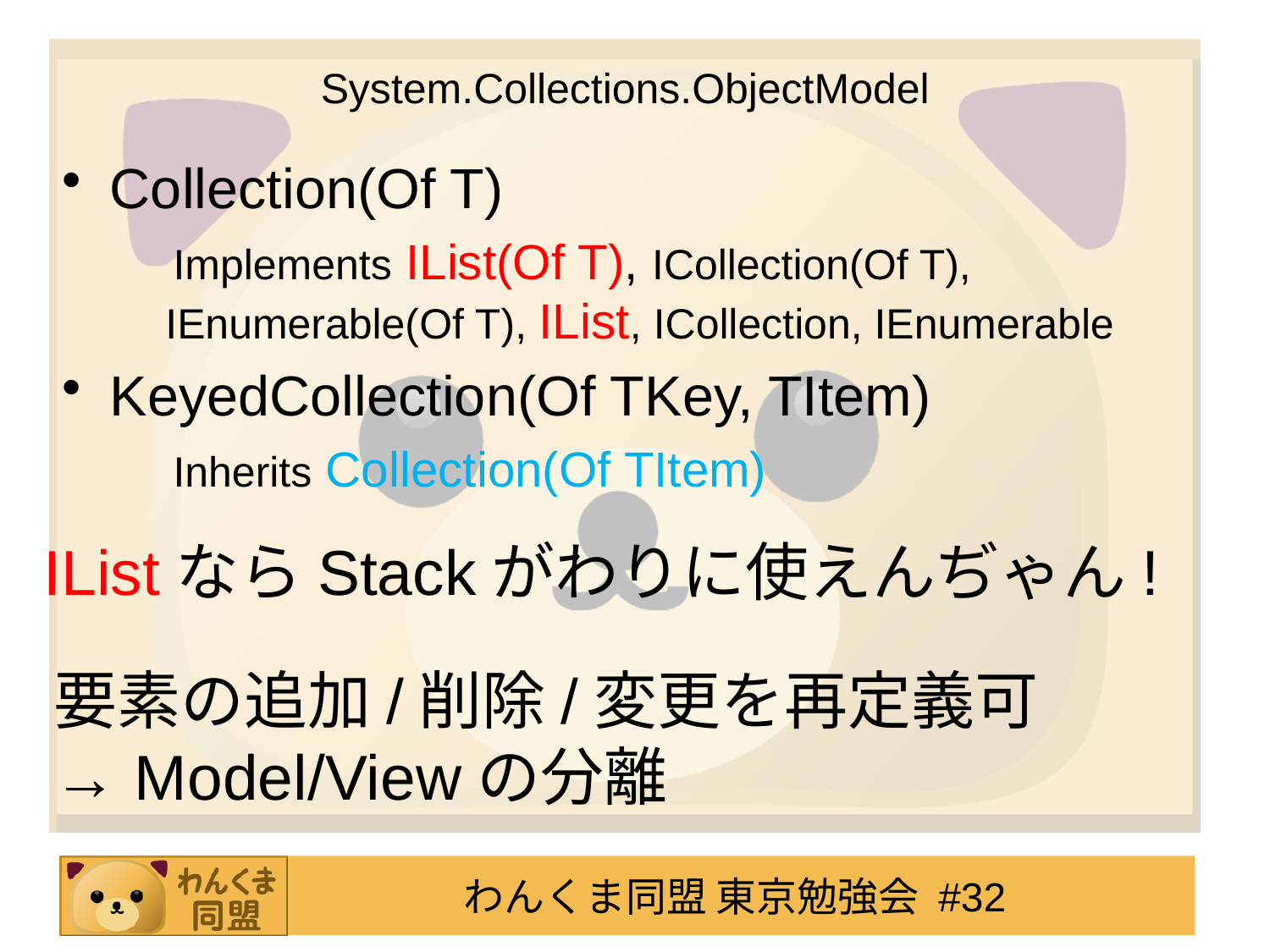

# System.Collections.ObjectModel
Collection(Of T)
    Implements IList(Of T), ICollection(Of T),       IEnumerable(Of T), IList, ICollection, IEnumerable
KeyedCollection(Of TKey, TItem)
    Inherits Collection(Of TItem)
IListならStackがわりに使えんぢゃん!
要素の追加/削除/変更を再定義可
→ Model/Viewの分離